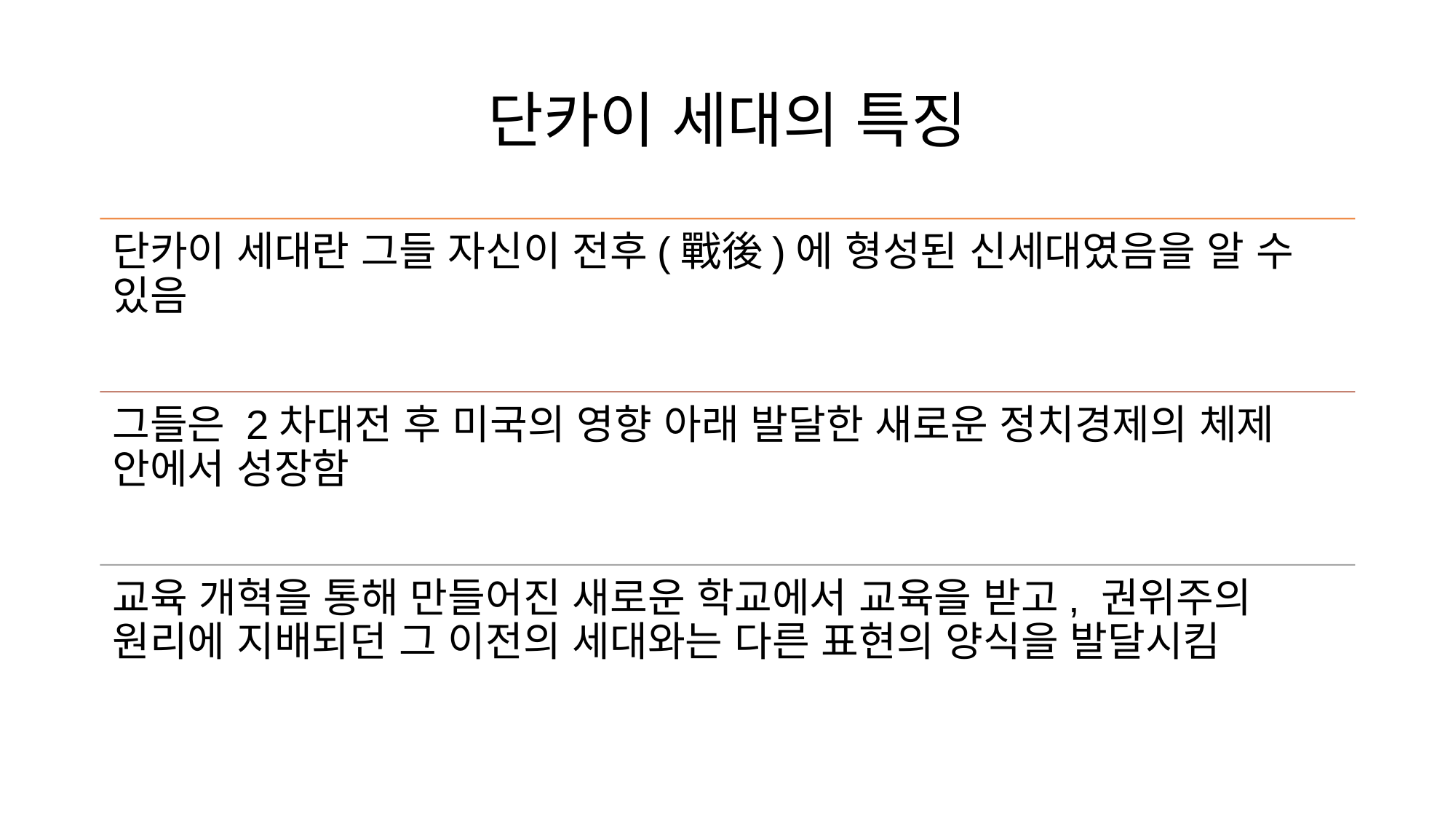

# 단카이 세대의 특징
단카이 세대란 그들 자신이 전후(戰後)에 형성된 신세대였음을 알 수 있음
그들은 2차대전 후 미국의 영향 아래 발달한 새로운 정치경제의 체제 안에서 성장함
교육 개혁을 통해 만들어진 새로운 학교에서 교육을 받고, 권위주의 원리에 지배되던 그 이전의 세대와는 다른 표현의 양식을 발달시킴